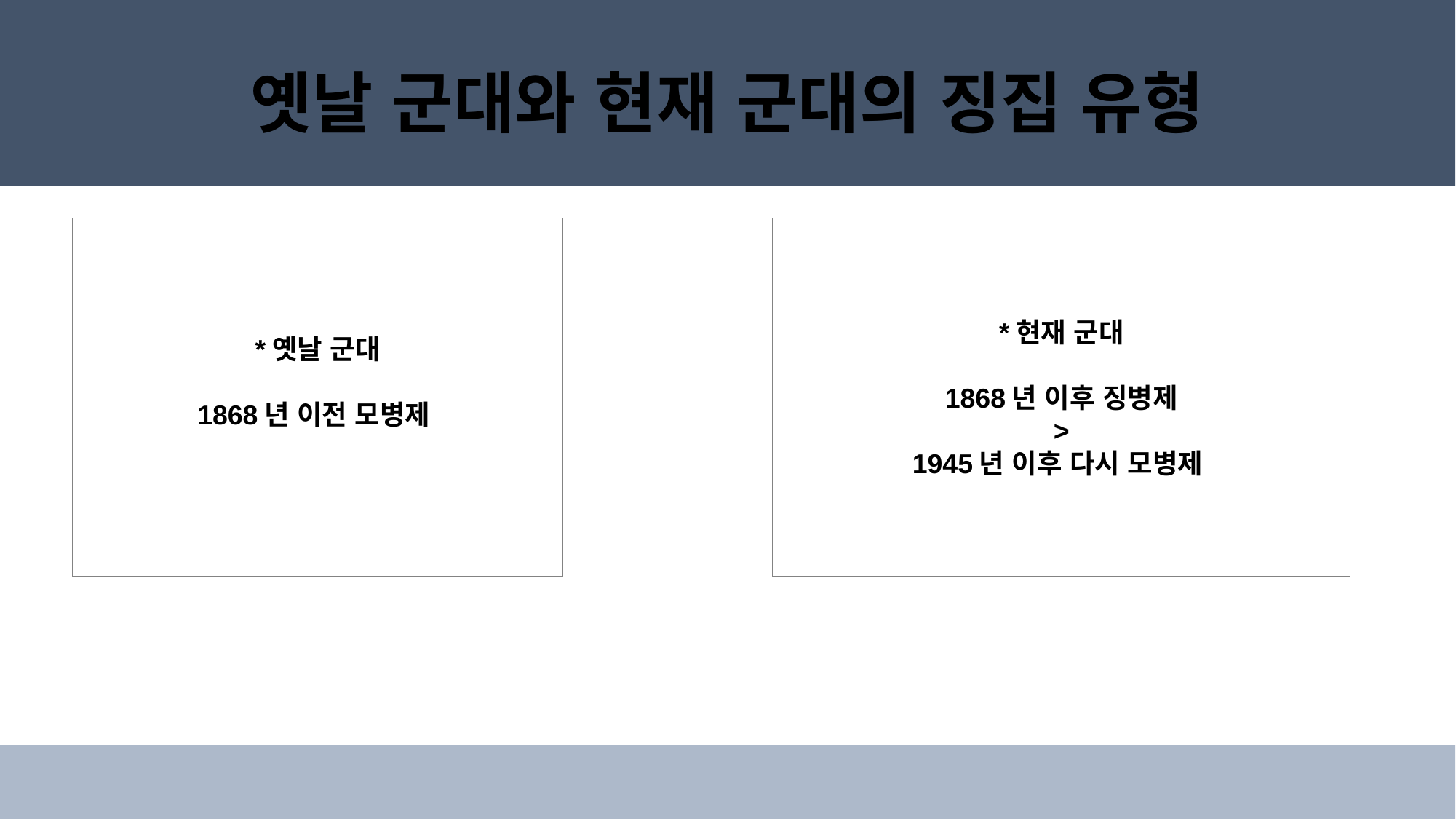

# 옛날 군대와 현재 군대의 징집 유형
*옛날 군대
1868년 이전 모병제
*현재 군대
1868년 이후 징병제
>
1945년 이후 다시 모병제